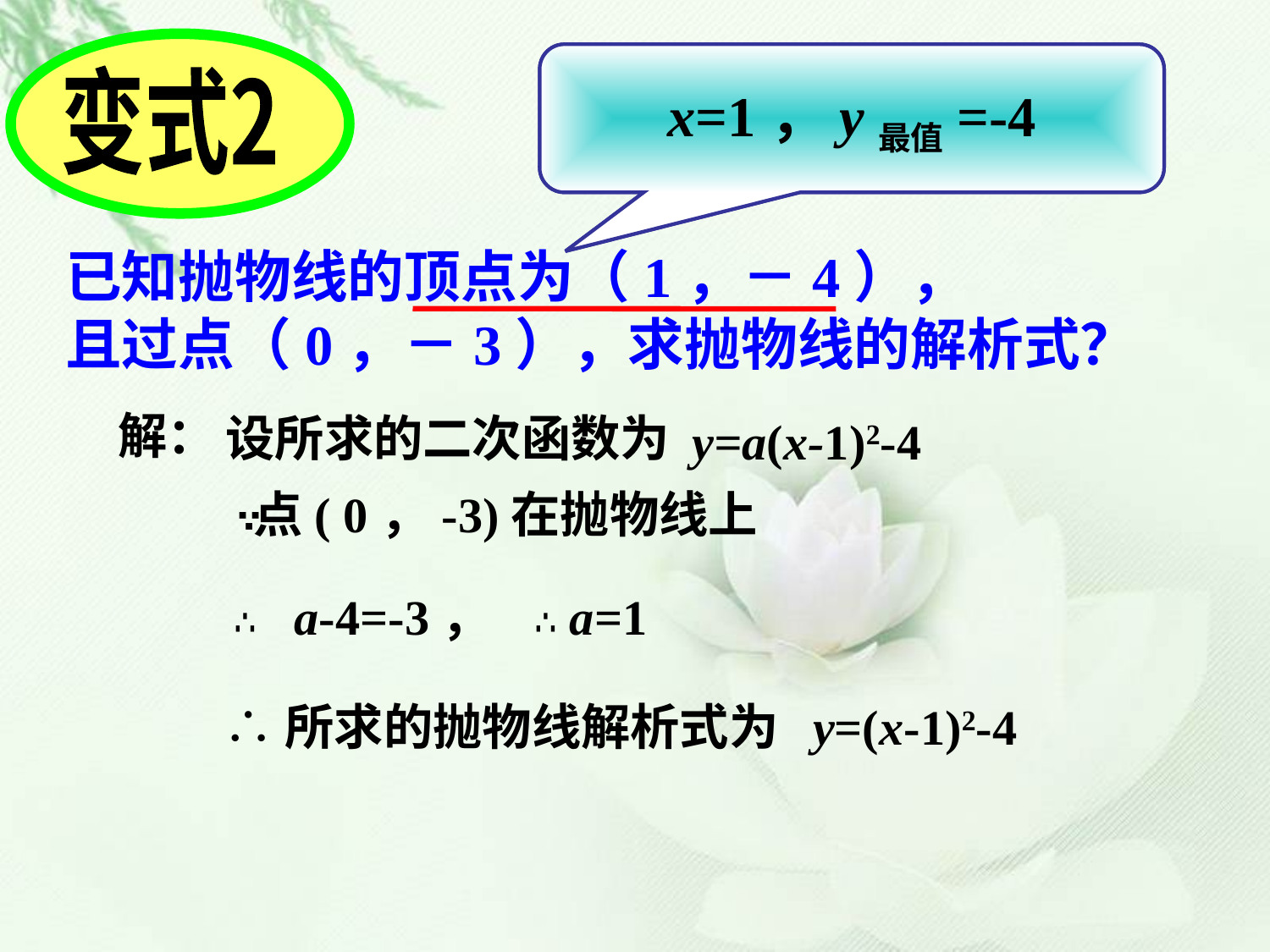

最低点为（1，-4）
x=1，y最值=-4
变式2
已知抛物线的顶点为（1，－4），
且过点（0，－3），求抛物线的解析式？

解：
设所求的二次函数为
y=a(x-1)2-4
点( 0，-3)在抛物线上
∵
∴
a-4=-3，
∴ a=1
∴所求的抛物线解析式为  y=(x-1)2-4